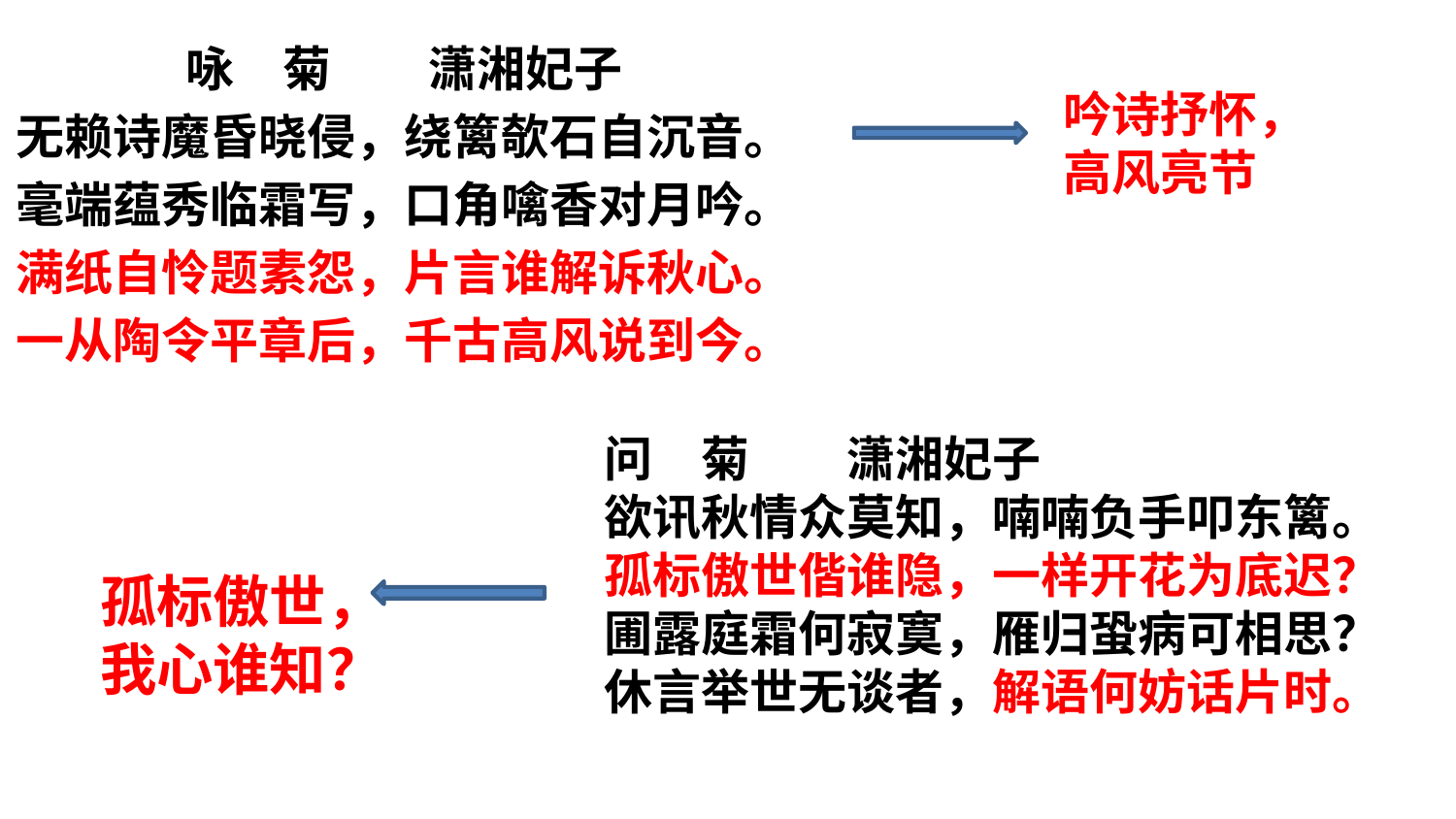

咏　菊　　潇湘妃子
无赖诗魔昏晓侵，绕篱欹石自沉音。
毫端蕴秀临霜写，口角噙香对月吟。
满纸自怜题素怨，片言谁解诉秋心。
一从陶令平章后，千古高风说到今。

吟诗抒怀，高风亮节

问　菊　　潇湘妃子
欲讯秋情众莫知，喃喃负手叩东篱。
孤标傲世偕谁隐，一样开花为底迟？
圃露庭霜何寂寞，雁归蛩病可相思？
休言举世无谈者，解语何妨话片时。
孤标傲世，我心谁知？